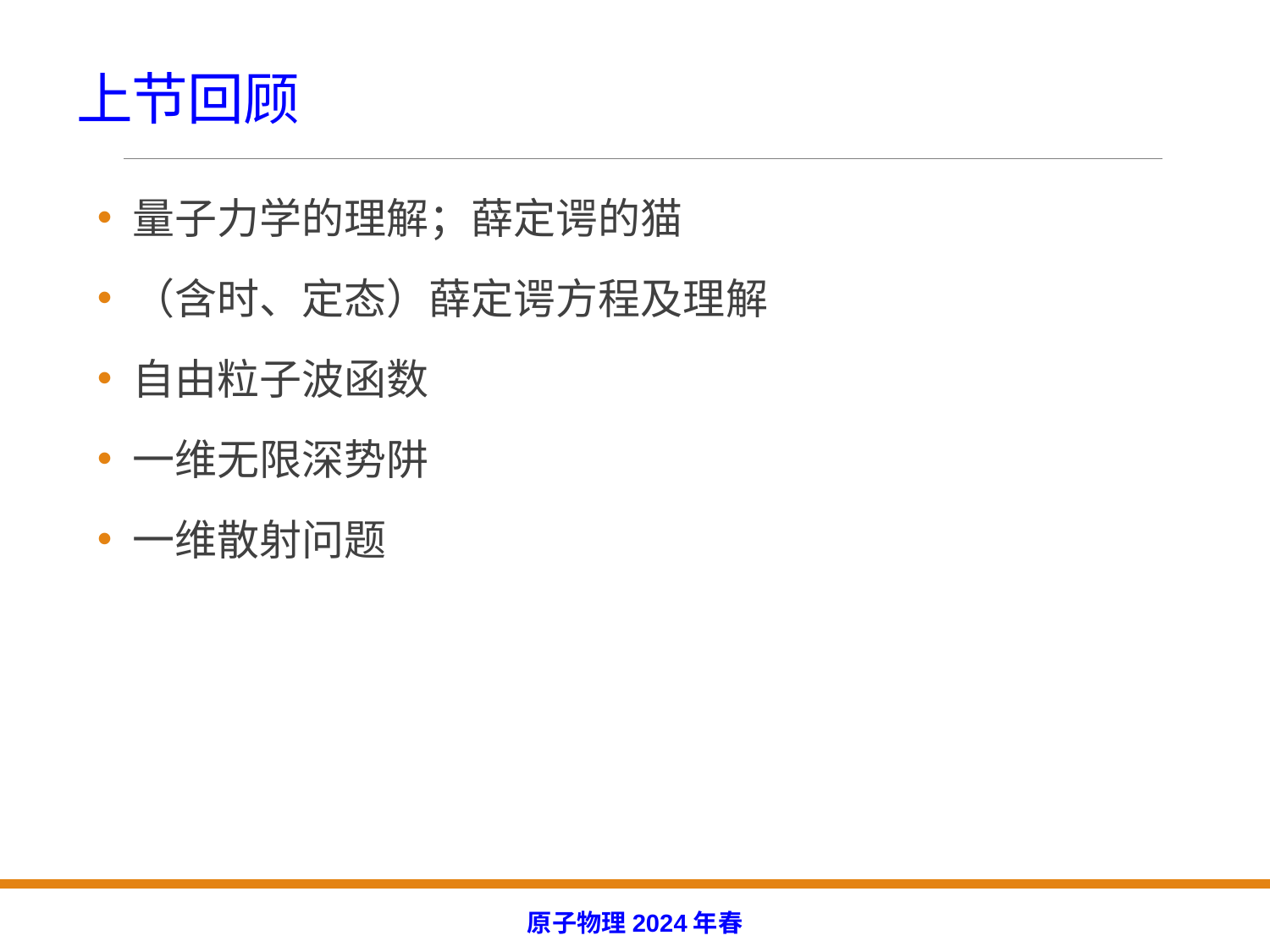

# 上节回顾
量子力学的理解；薛定谔的猫
（含时、定态）薛定谔方程及理解
自由粒子波函数
一维无限深势阱
一维散射问题

原子物理2024年春
115